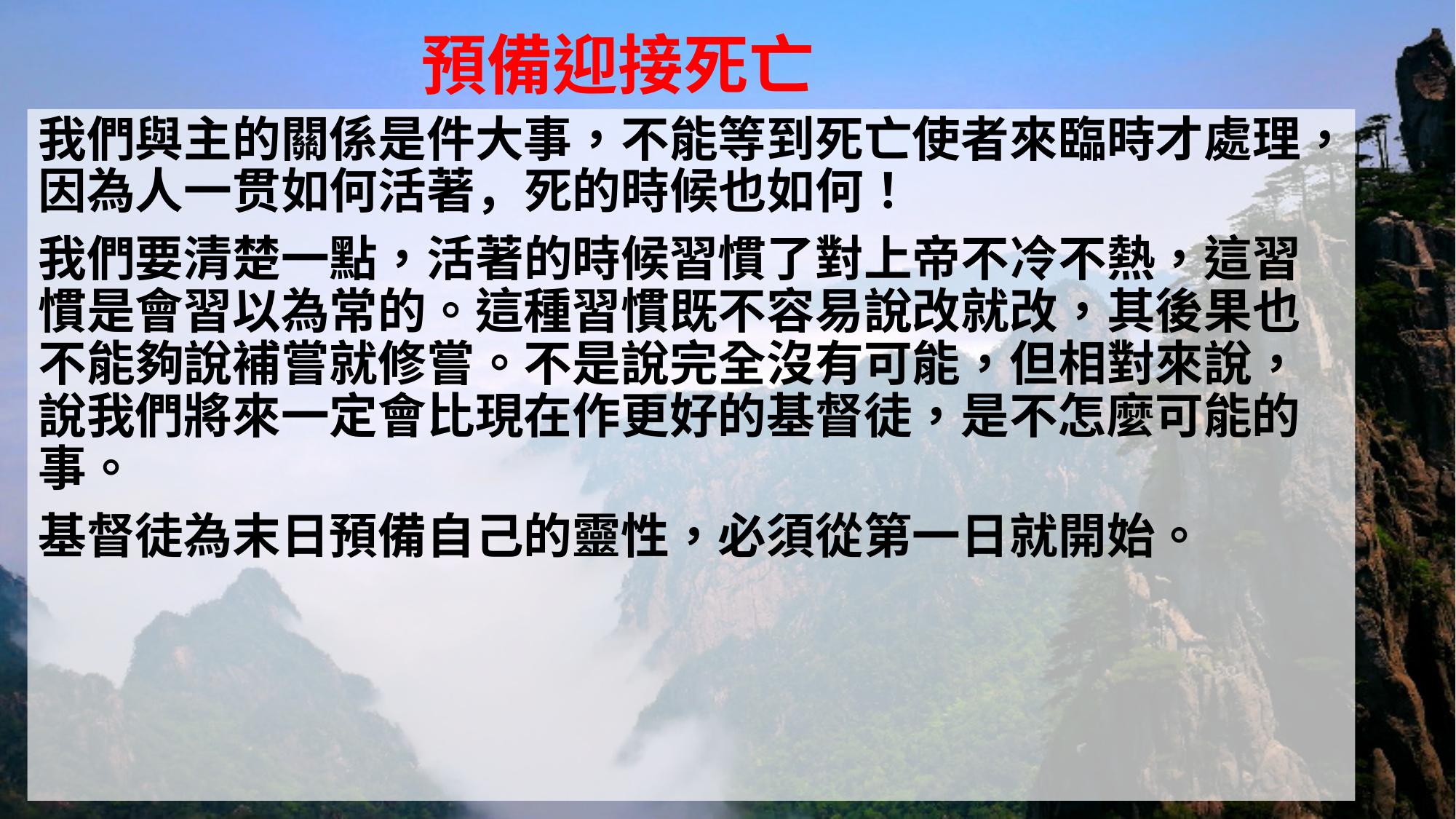

# 預備迎接死亡
我們與主的關係是件大事，不能等到死亡使者來臨時才處理，因為人一贯如何活著，死的時候也如何！
我們要清楚一點，活著的時候習慣了對上帝不冷不熱，這習慣是會習以為常的。這種習慣既不容易說改就改，其後果也不能夠說補嘗就修嘗。不是說完全沒有可能，但相對來說，說我們將來一定會比現在作更好的基督徒，是不怎麼可能的事。
基督徒為末日預備自己的靈性，必須從第一日就開始。